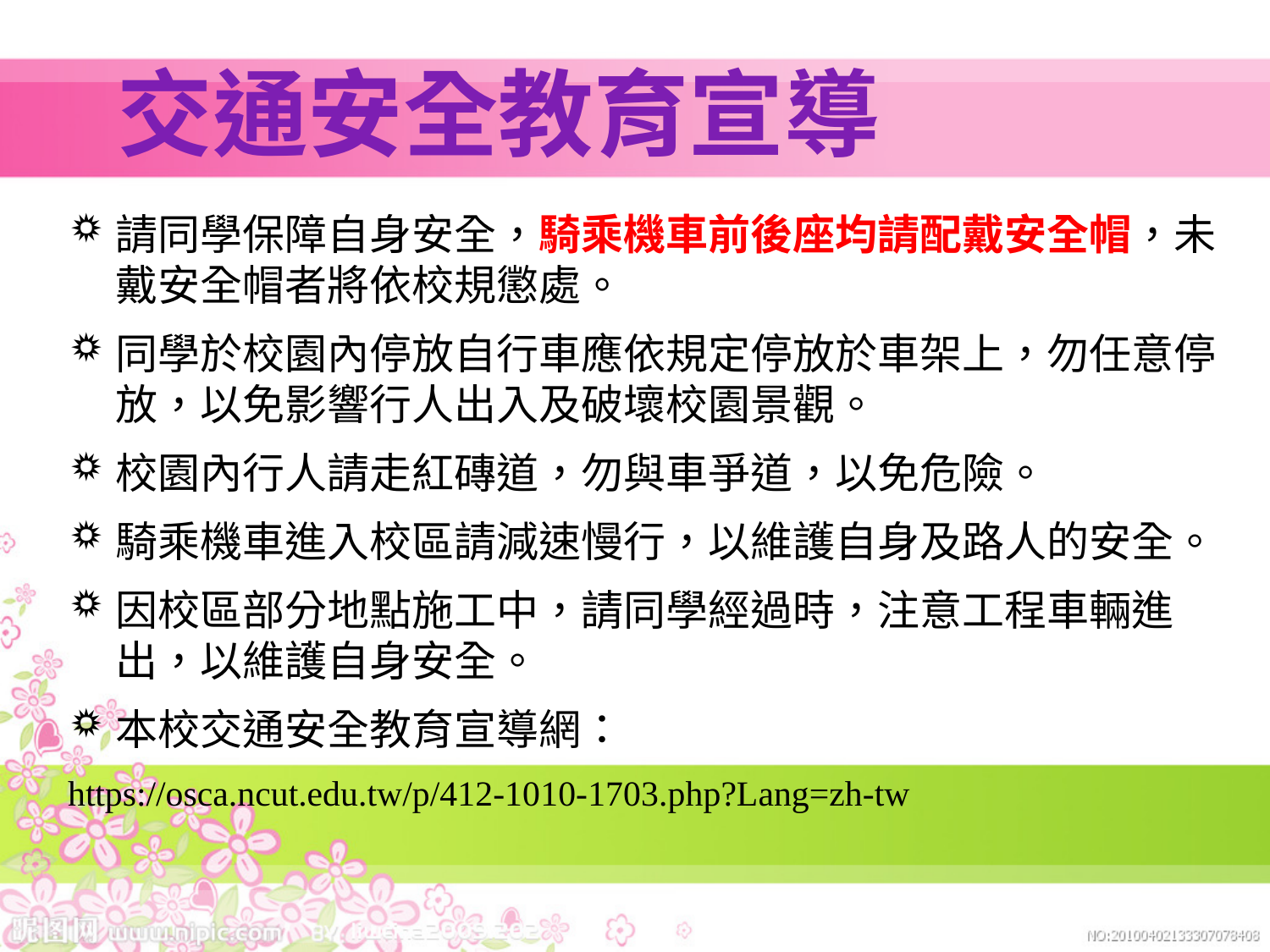

# 交通安全教育宣導
請同學保障自身安全，騎乘機車前後座均請配戴安全帽，未戴安全帽者將依校規懲處。
同學於校園內停放自行車應依規定停放於車架上，勿任意停放，以免影響行人出入及破壞校園景觀。
校園內行人請走紅磚道，勿與車爭道，以免危險。
騎乘機車進入校區請減速慢行，以維護自身及路人的安全。
因校區部分地點施工中，請同學經過時，注意工程車輛進出，以維護自身安全。
本校交通安全教育宣導網：
https://osca.ncut.edu.tw/p/412-1010-1703.php?Lang=zh-tw